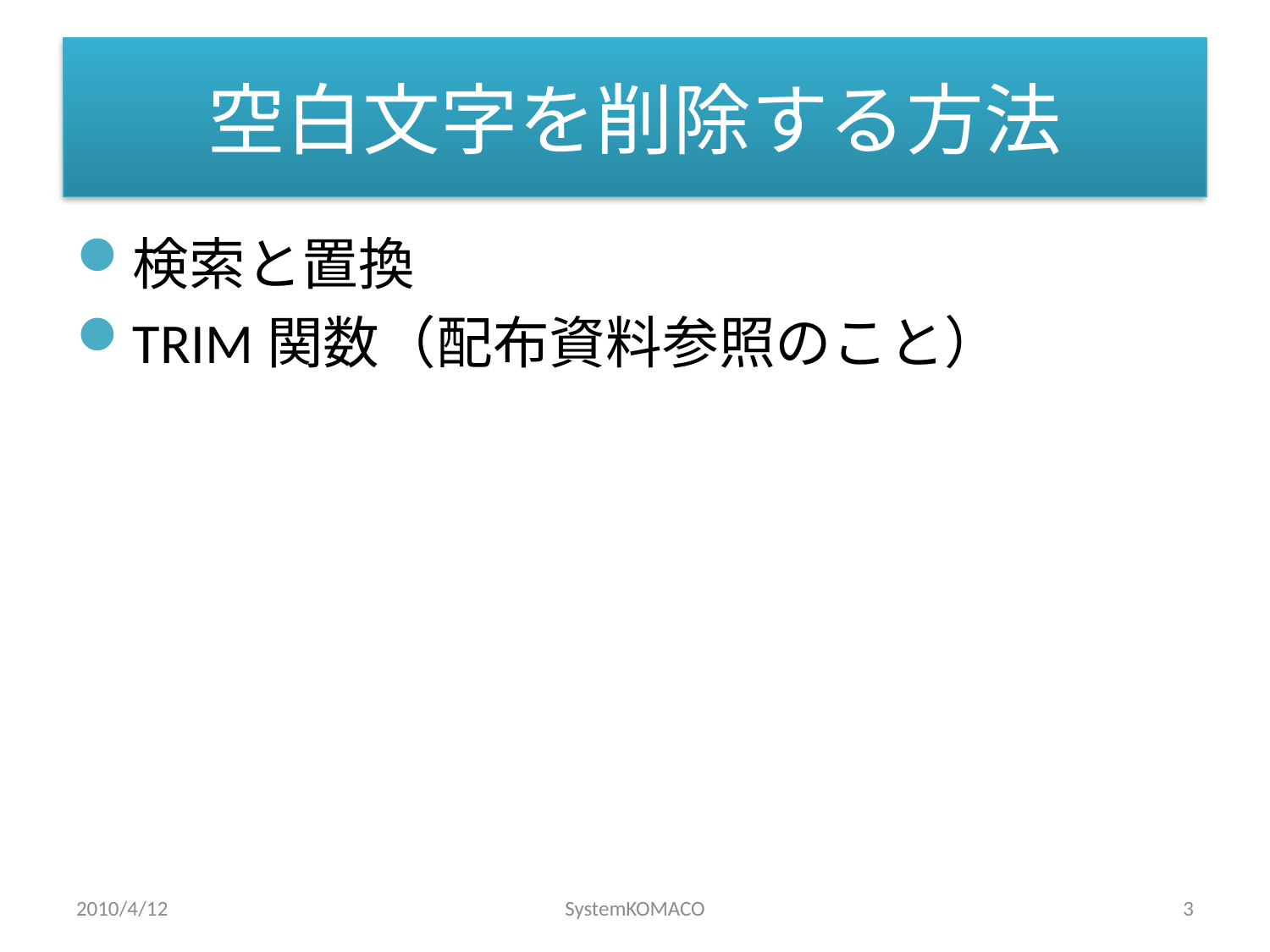

# 空白文字を削除する方法
検索と置換
TRIM関数（配布資料参照のこと）
2010/4/12
SystemKOMACO
3